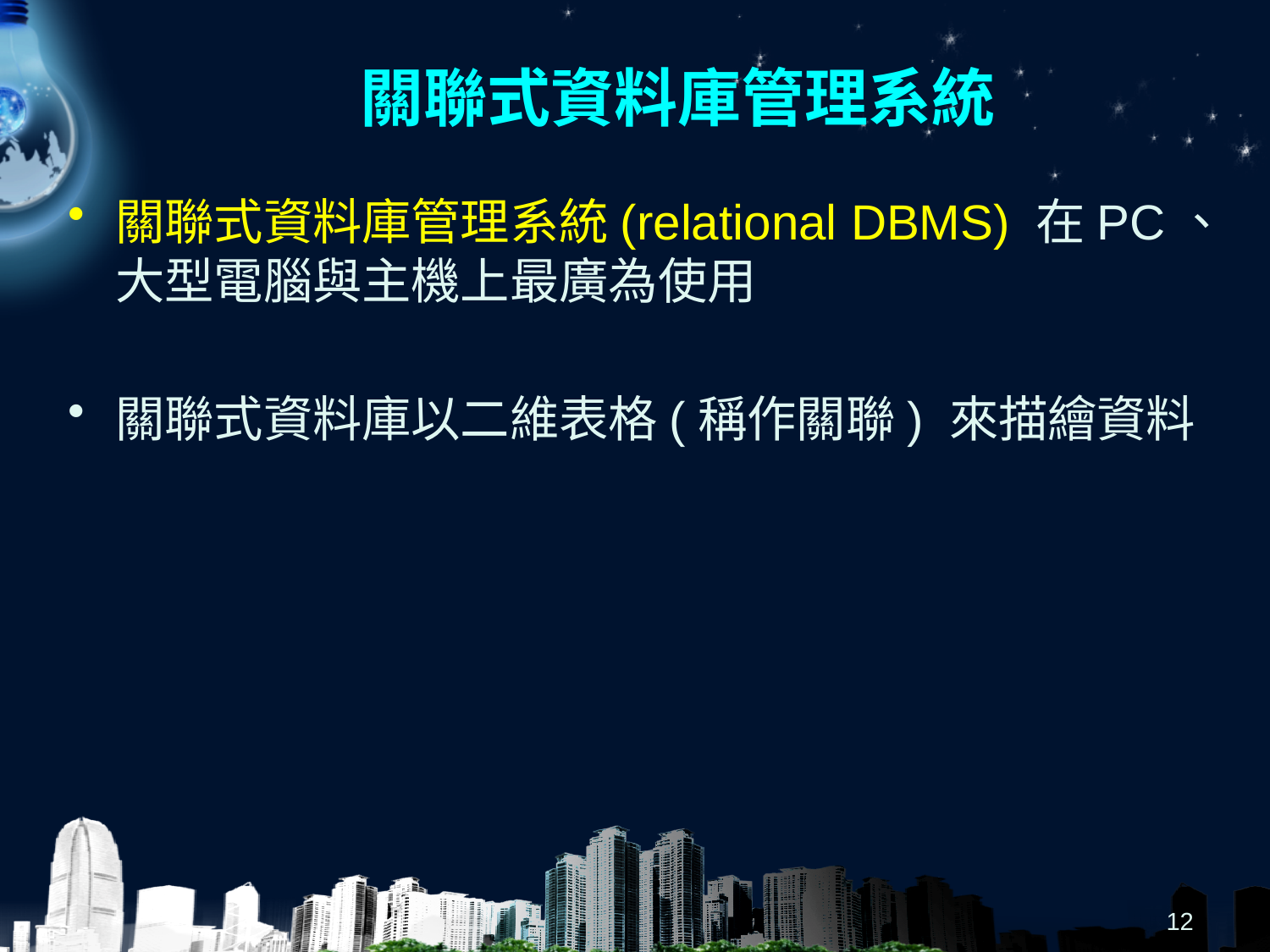

# 關聯式資料庫管理系統
關聯式資料庫管理系統(relational DBMS) 在PC、大型電腦與主機上最廣為使用

關聯式資料庫以二維表格(稱作關聯) 來描繪資料
12